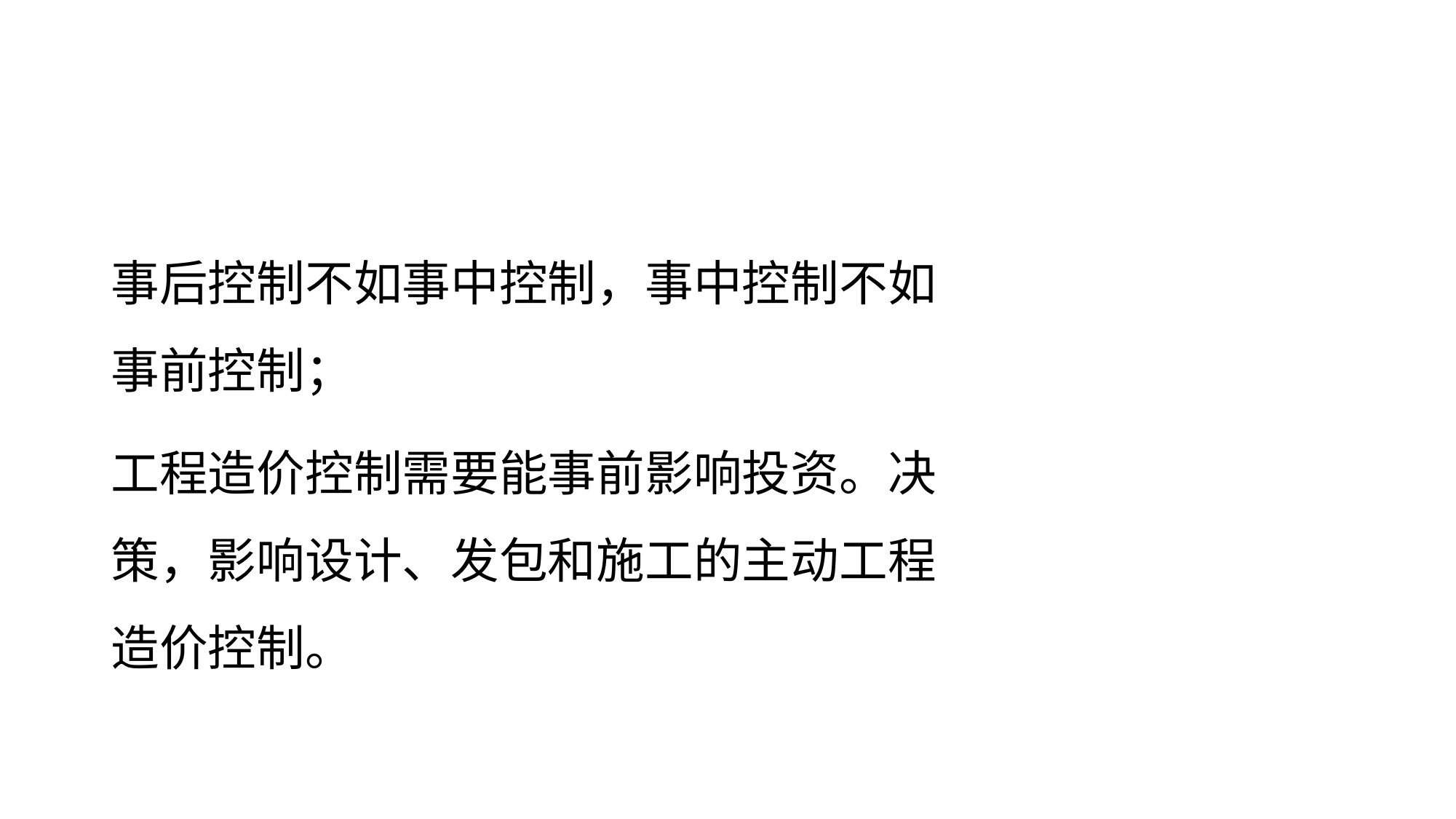

#
事后控制不如事中控制，事中控制不如事前控制；
工程造价控制需要能事前影响投资。决策，影响设计、发包和施工的主动工程造价控制。